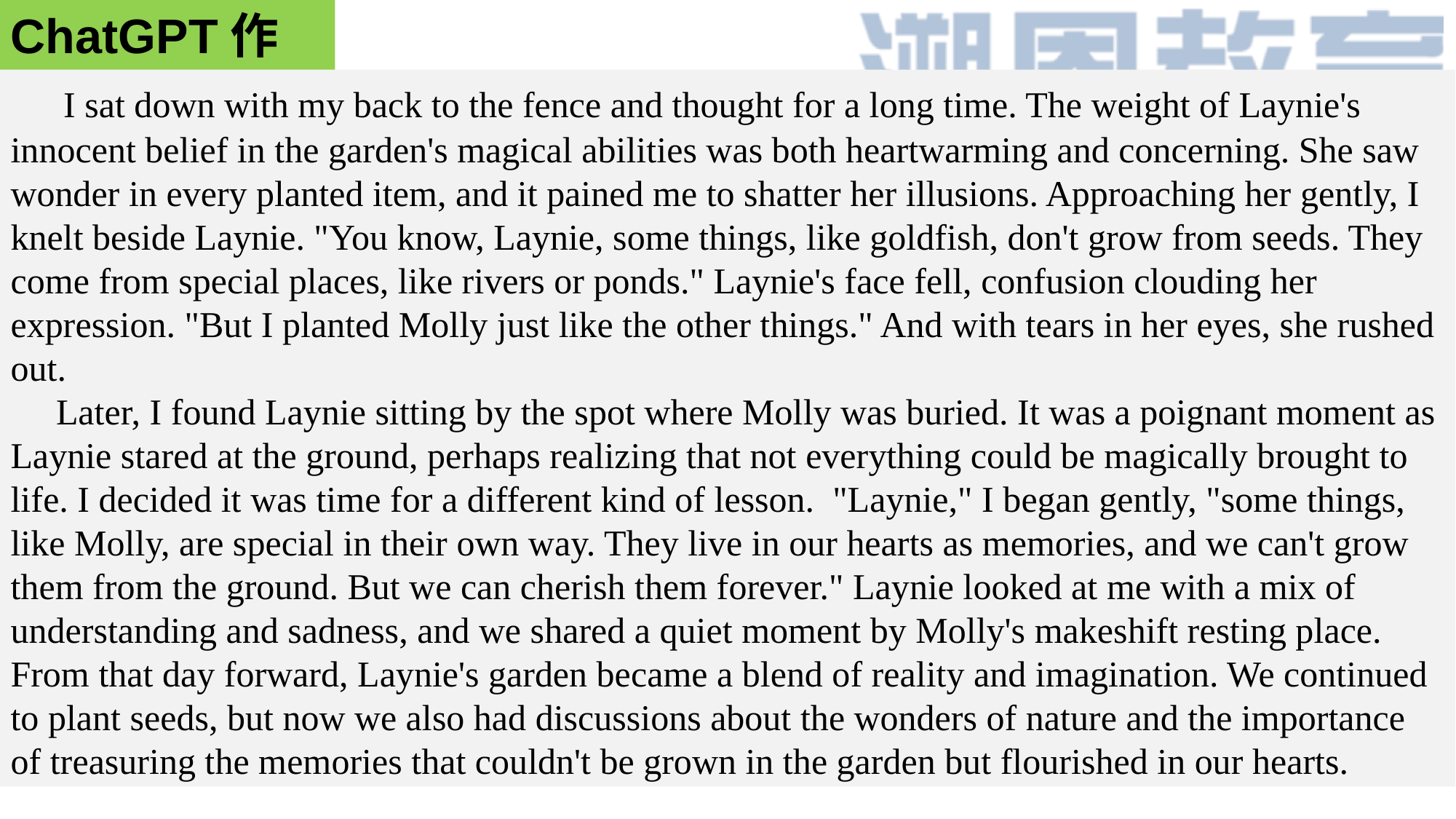

ChatGPT作品：
     I sat down with my back to the fence and thought for a long time. The weight of Laynie's innocent belief in the garden's magical abilities was both heartwarming and concerning. She saw wonder in every planted item, and it pained me to shatter her illusions. Approaching her gently, I knelt beside Laynie. "You know, Laynie, some things, like goldfish, don't grow from seeds. They come from special places, like rivers or ponds." Laynie's face fell, confusion clouding her expression. "But I planted Molly just like the other things." And with tears in her eyes, she rushed out.
     Later, I found Laynie sitting by the spot where Molly was buried. It was a poignant moment as Laynie stared at the ground, perhaps realizing that not everything could be magically brought to life. I decided it was time for a different kind of lesson.  "Laynie," I began gently, "some things, like Molly, are special in their own way. They live in our hearts as memories, and we can't grow them from the ground. But we can cherish them forever." Laynie looked at me with a mix of understanding and sadness, and we shared a quiet moment by Molly's makeshift resting place. From that day forward, Laynie's garden became a blend of reality and imagination. We continued to plant seeds, but now we also had discussions about the wonders of nature and the importance of treasuring the memories that couldn't be grown in the garden but flourished in our hearts.